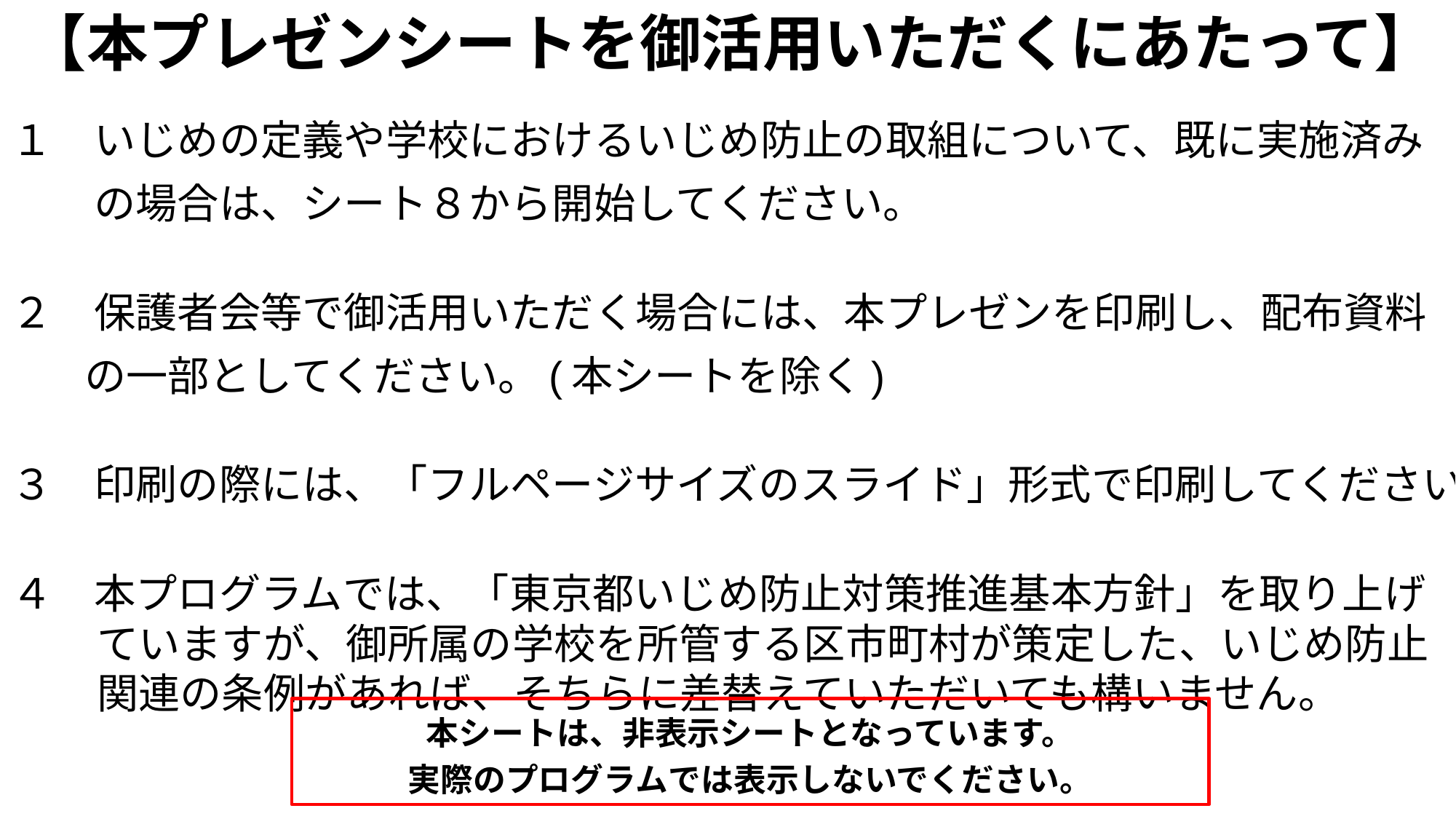

# 【本プレゼンシートを御活用いただくにあたって】
１　いじめの定義や学校におけるいじめ防止の取組について、既に実施済み
　　の場合は、シート８から開始してください。

２　保護者会等で御活用いただく場合には、本プレゼンを印刷し、配布資料
       の一部としてください。(本シートを除く)

３　印刷の際には、「フルページサイズのスライド」形式で印刷してください。

４　本プログラムでは、「東京都いじめ防止対策推進基本方針」を取り上げていますが、御所属の学校を所管する区市町村が策定した、いじめ防止関連の条例があれば、そちらに差替えていただいても構いません。

本シートは、非表示シートとなっています。
実際のプログラムでは表示しないでください。